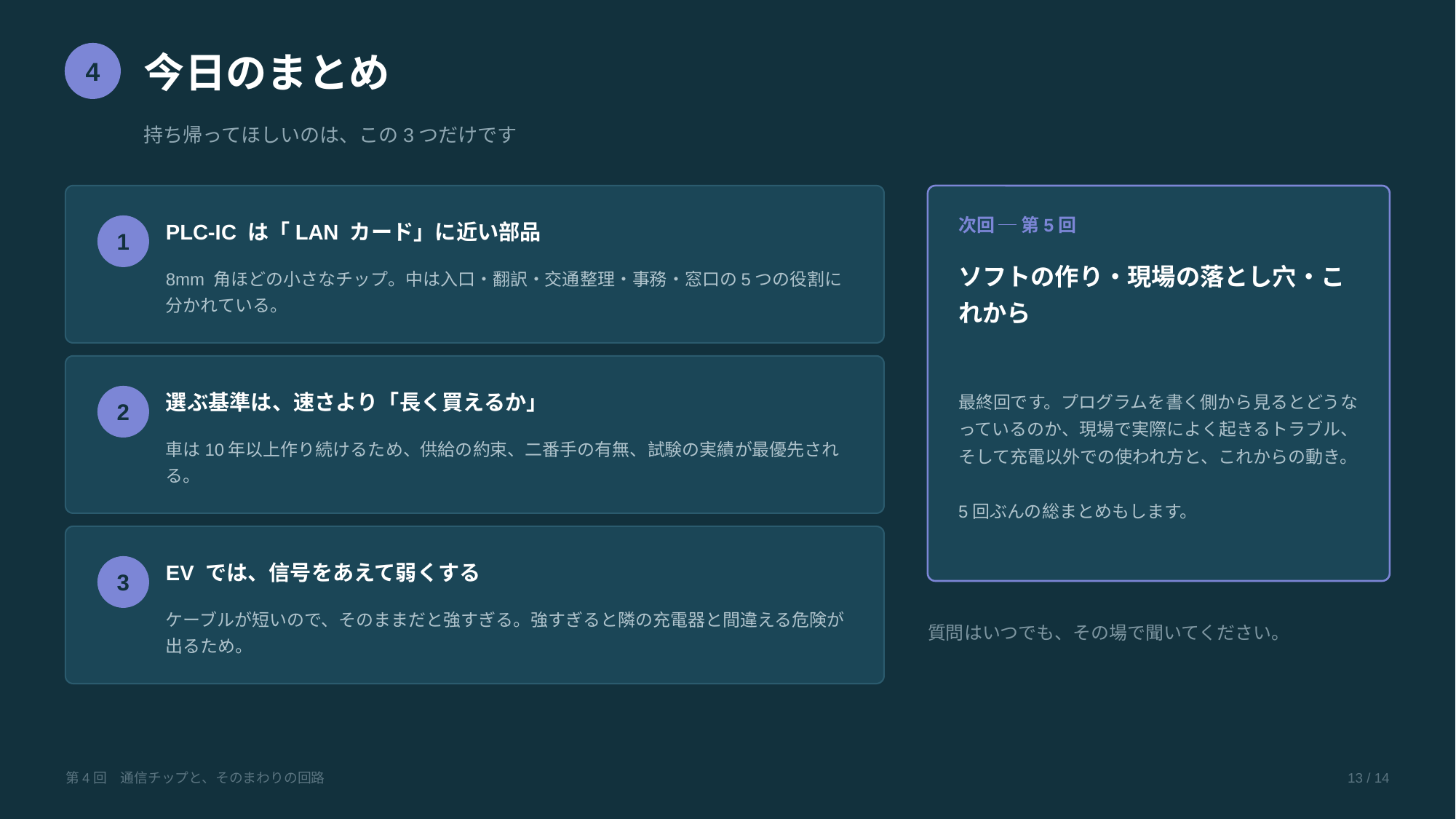

今日のまとめ

4
持ち帰ってほしいのは、この3つだけです

次回 ─ 第5回
PLC-IC は「LAN カード」に近い部品

1
ソフトの作り・現場の落とし穴・これから
8mm 角ほどの小さなチップ。中は入口・翻訳・交通整理・事務・窓口の5つの役割に分かれている。
最終回です。プログラムを書く側から見るとどうなっているのか、現場で実際によく起きるトラブル、そして充電以外での使われ方と、これからの動き。

5回ぶんの総まとめもします。

選ぶ基準は、速さより「長く買えるか」

2
車は10年以上作り続けるため、供給の約束、二番手の有無、試験の実績が最優先される。

EV では、信号をあえて弱くする

3
ケーブルが短いので、そのままだと強すぎる。強すぎると隣の充電器と間違える危険が出るため。
質問はいつでも、その場で聞いてください。
第4回　通信チップと、そのまわりの回路
13 / 14